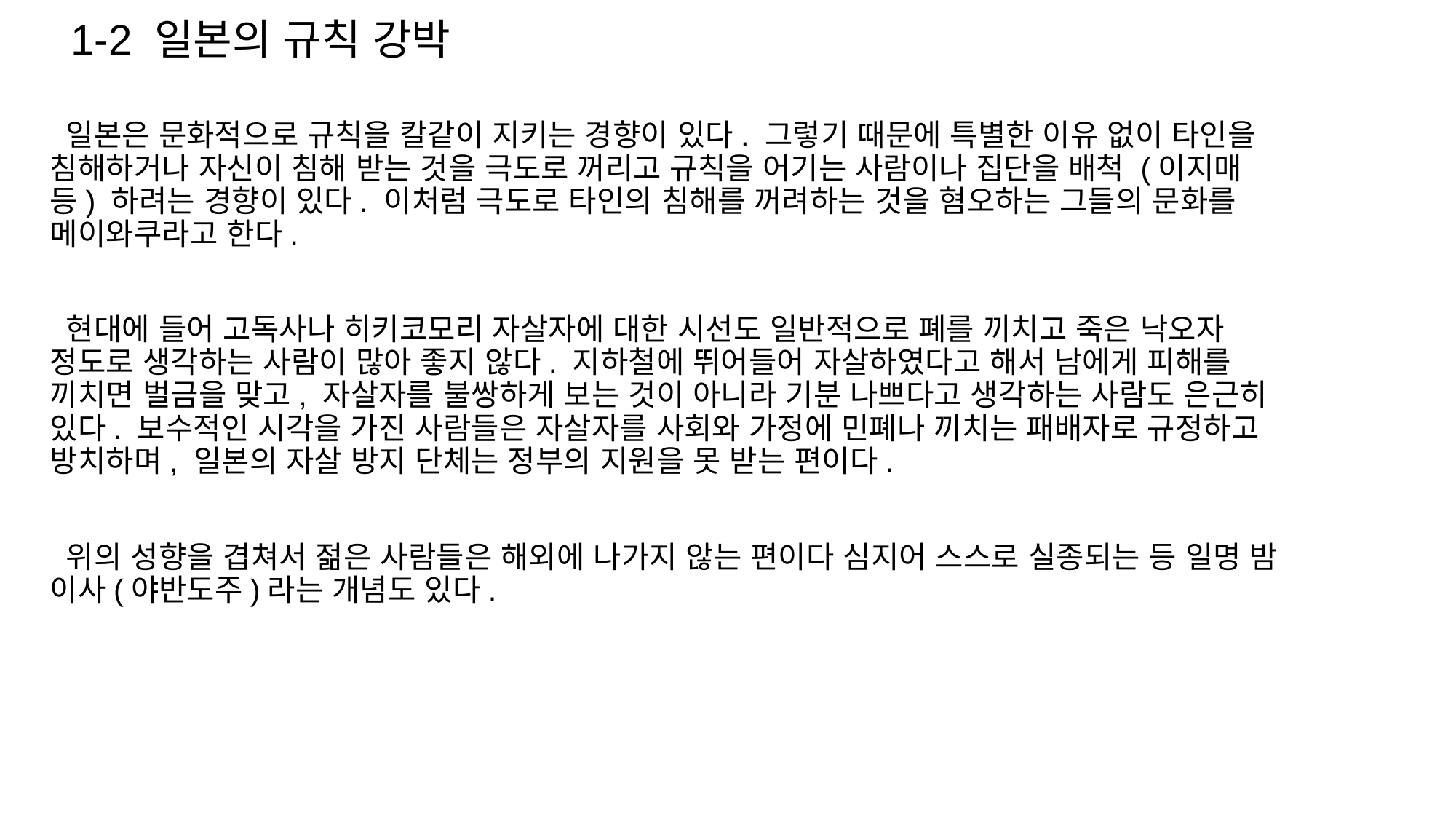

# 1-2 일본의 규칙 강박
 일본은 문화적으로 규칙을 칼같이 지키는 경향이 있다. 그렇기 때문에 특별한 이유 없이 타인을 침해하거나 자신이 침해 받는 것을 극도로 꺼리고 규칙을 어기는 사람이나 집단을 배척 (이지매 등) 하려는 경향이 있다. 이처럼 극도로 타인의 침해를 꺼려하는 것을 혐오하는 그들의 문화를 메이와쿠라고 한다.

 현대에 들어 고독사나 히키코모리 자살자에 대한 시선도 일반적으로 폐를 끼치고 죽은 낙오자 정도로 생각하는 사람이 많아 좋지 않다. 지하철에 뛰어들어 자살하였다고 해서 남에게 피해를 끼치면 벌금을 맞고, 자살자를 불쌍하게 보는 것이 아니라 기분 나쁘다고 생각하는 사람도 은근히 있다. 보수적인 시각을 가진 사람들은 자살자를 사회와 가정에 민폐나 끼치는 패배자로 규정하고 방치하며, 일본의 자살 방지 단체는 정부의 지원을 못 받는 편이다.

 위의 성향을 겹쳐서 젊은 사람들은 해외에 나가지 않는 편이다 심지어 스스로 실종되는 등 일명 밤 이사(야반도주)라는 개념도 있다.